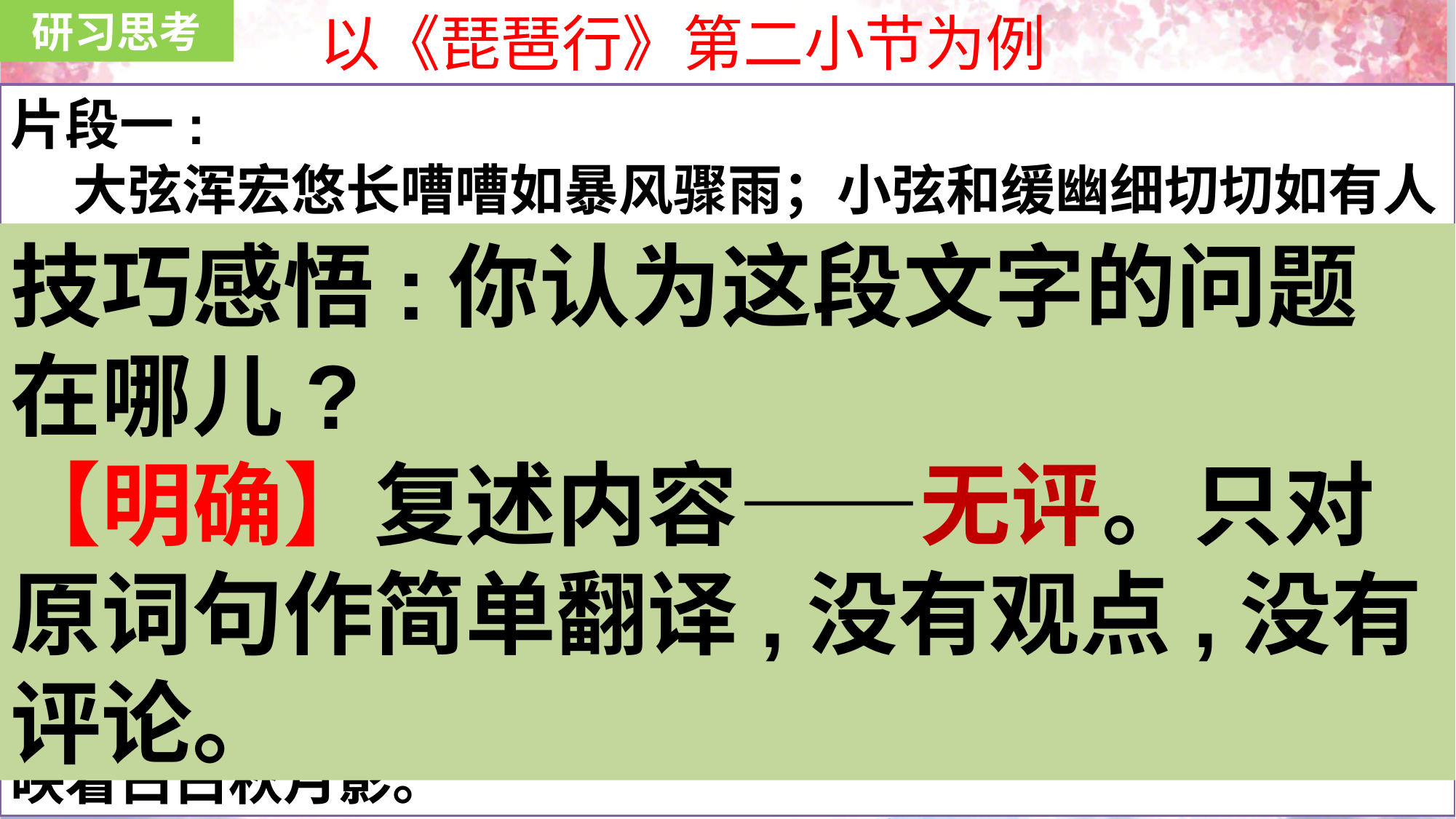

研习思考
 以《琵琶行》第二小节为例
片段一:
    大弦浑宏悠长嘈嘈如暴风骤雨；小弦和缓幽细切切如有人私语。嘈嘈声切切声互为交错地弹奏；就像大珠小珠一串串掉落玉盘。琵琶声一会儿像花底下宛转流畅的鸟鸣声，一会儿又像水在冰下流动受阻艰涩低沉、呜咽断续的声音。好像水泉冷涩琵琶声开始凝结，凝结而不通畅声音渐渐地中断。像另有一种愁思幽恨暗暗滋生；此时闷闷无声却比有声更动人。突然间好像银瓶撞破水浆四溅；又好像铁甲骑兵厮杀刀枪齐鸣。一曲终了她对准琴弦中心划拨；四弦一声轰鸣好像撕裂了布帛。东船西舫人们都静悄悄地聆听；只见江心之中映着白白秋月影。
技巧感悟:你认为这段文字的问题在哪儿?
【明确】复述内容——无评。只对原词句作简单翻译,没有观点,没有评论。